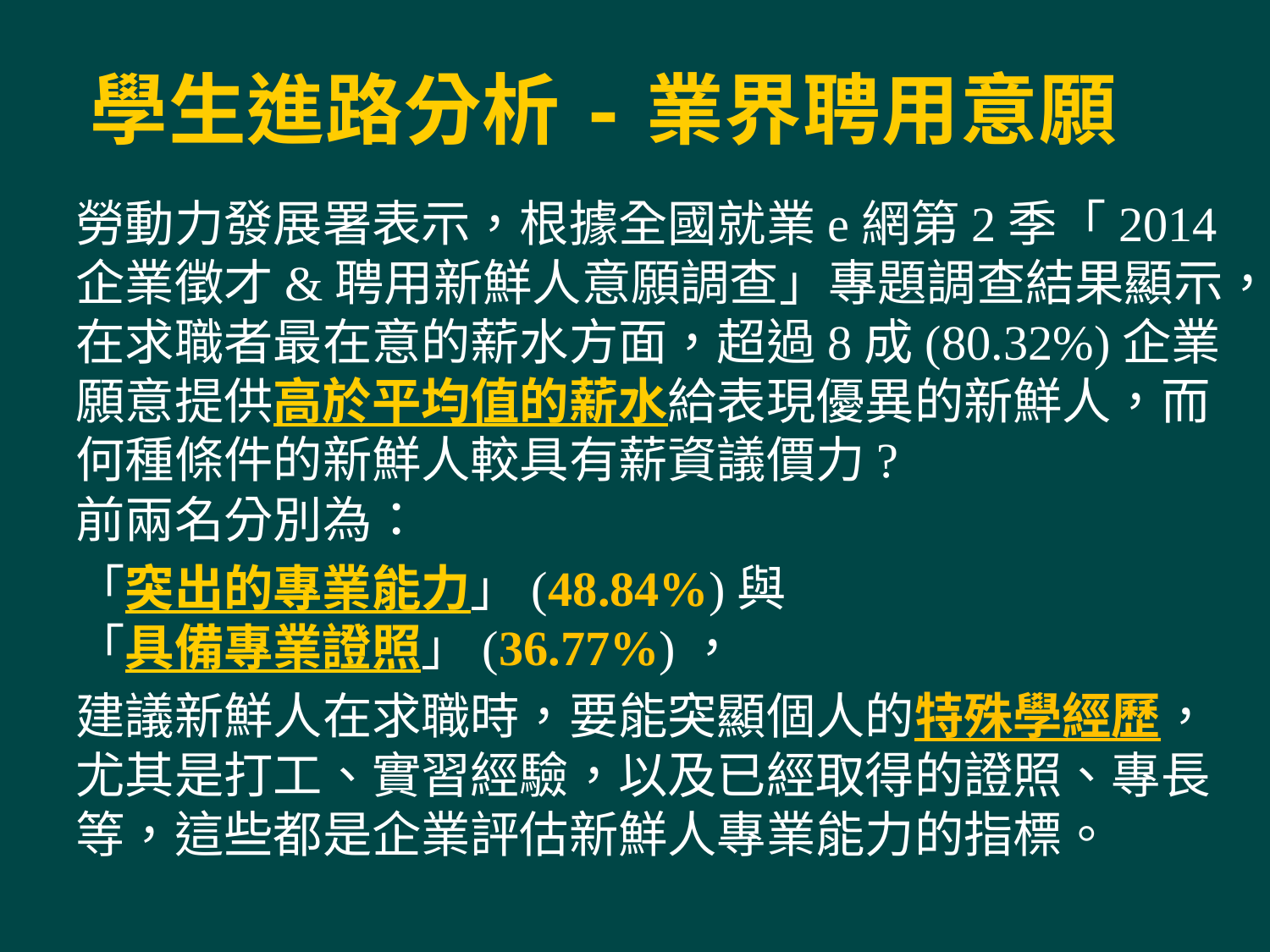

# 學生進路分析-業界聘用意願
勞動力發展署表示，根據全國就業e網第2季「2014企業徵才&聘用新鮮人意願調查」專題調查結果顯示，在求職者最在意的薪水方面，超過8成(80.32%)企業願意提供高於平均值的薪水給表現優異的新鮮人，而何種條件的新鮮人較具有薪資議價力?
前兩名分別為：
「突出的專業能力」(48.84%)與
「具備專業證照」(36.77%)，
建議新鮮人在求職時，要能突顯個人的特殊學經歷，尤其是打工、實習經驗，以及已經取得的證照、專長等，這些都是企業評估新鮮人專業能力的指標。